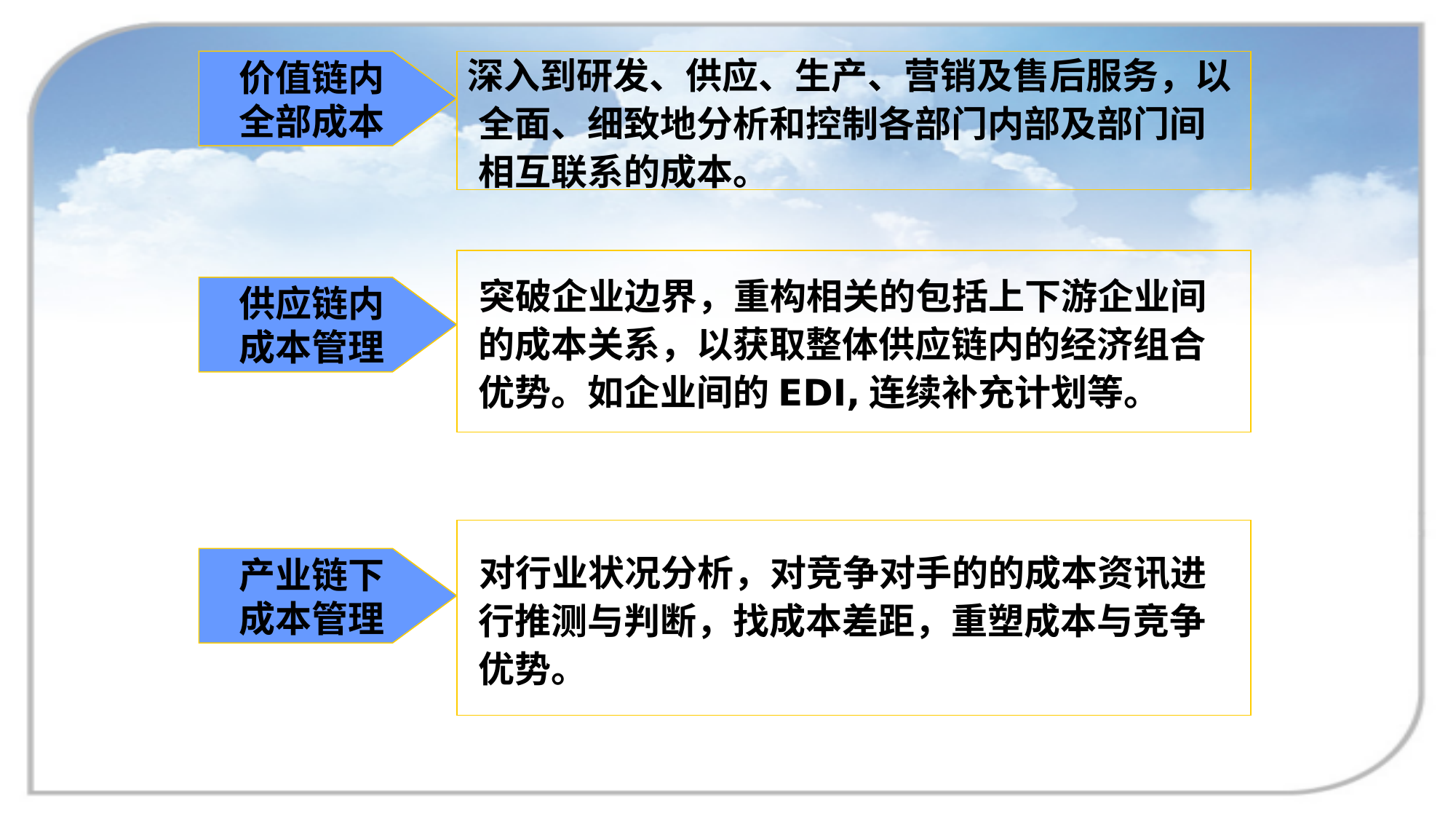

价值链内
全部成本
深入到研发、供应、生产、营销及售后服务，以全面、细致地分析和控制各部门内部及部门间相互联系的成本。
 突破企业边界，重构相关的包括上下游企业间的成本关系，以获取整体供应链内的经济组合优势。如企业间的EDI,连续补充计划等。
供应链内
成本管理
 对行业状况分析，对竞争对手的的成本资讯进行推测与判断，找成本差距，重塑成本与竞争优势。
产业链下
成本管理